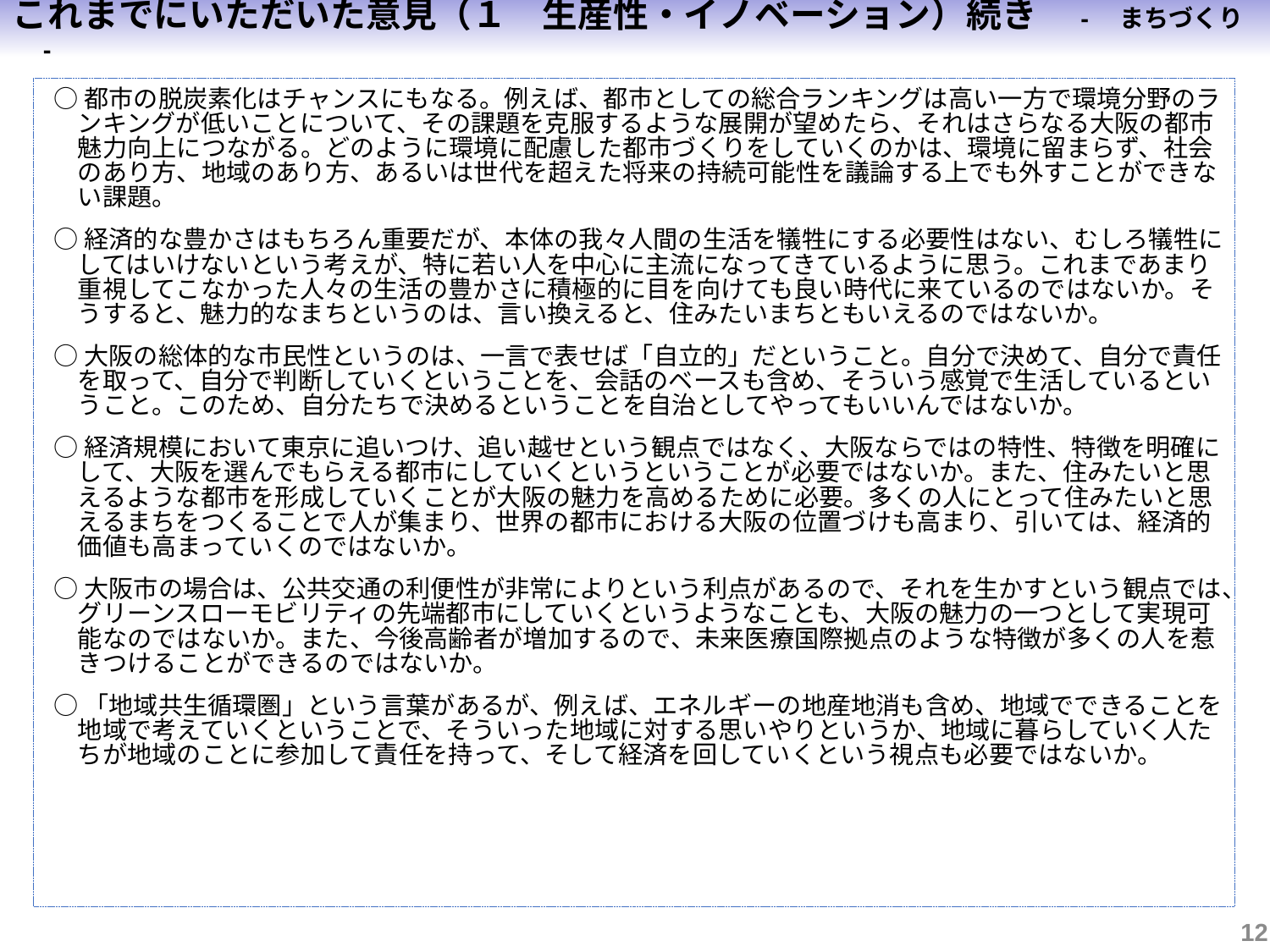

これまでにいただいた意見（１　生産性・イノベーション）続き　-　まちづくり　-
○都市の脱炭素化はチャンスにもなる。例えば、都市としての総合ランキングは高い一方で環境分野のランキングが低いことについて、その課題を克服するような展開が望めたら、それはさらなる大阪の都市魅力向上につながる。どのように環境に配慮した都市づくりをしていくのかは、環境に留まらず、社会のあり方、地域のあり方、あるいは世代を超えた将来の持続可能性を議論する上でも外すことができない課題。
○経済的な豊かさはもちろん重要だが、本体の我々人間の生活を犠牲にする必要性はない、むしろ犠牲にしてはいけないという考えが、特に若い人を中心に主流になってきているように思う。これまであまり重視してこなかった人々の生活の豊かさに積極的に目を向けても良い時代に来ているのではないか。そうすると、魅力的なまちというのは、言い換えると、住みたいまちともいえるのではないか。
○大阪の総体的な市民性というのは、一言で表せば「自立的」だということ。自分で決めて、自分で責任を取って、自分で判断していくということを、会話のベースも含め、そういう感覚で生活しているということ。このため、自分たちで決めるということを自治としてやってもいいんではないか。
○経済規模において東京に追いつけ、追い越せという観点ではなく、大阪ならではの特性、特徴を明確にして、大阪を選んでもらえる都市にしていくというということが必要ではないか。また、住みたいと思えるような都市を形成していくことが大阪の魅力を高めるために必要。多くの人にとって住みたいと思えるまちをつくることで人が集まり、世界の都市における大阪の位置づけも高まり、引いては、経済的価値も高まっていくのではないか。
○大阪市の場合は、公共交通の利便性が非常によりという利点があるので、それを生かすという観点では、グリーンスローモビリティの先端都市にしていくというようなことも、大阪の魅力の一つとして実現可能なのではないか。また、今後高齢者が増加するので、未来医療国際拠点のような特徴が多くの人を惹きつけることができるのではないか。
○「地域共生循環圏」という言葉があるが、例えば、エネルギーの地産地消も含め、地域でできることを地域で考えていくということで、そういった地域に対する思いやりというか、地域に暮らしていく人たちが地域のことに参加して責任を持って、そして経済を回していくという視点も必要ではないか。

12